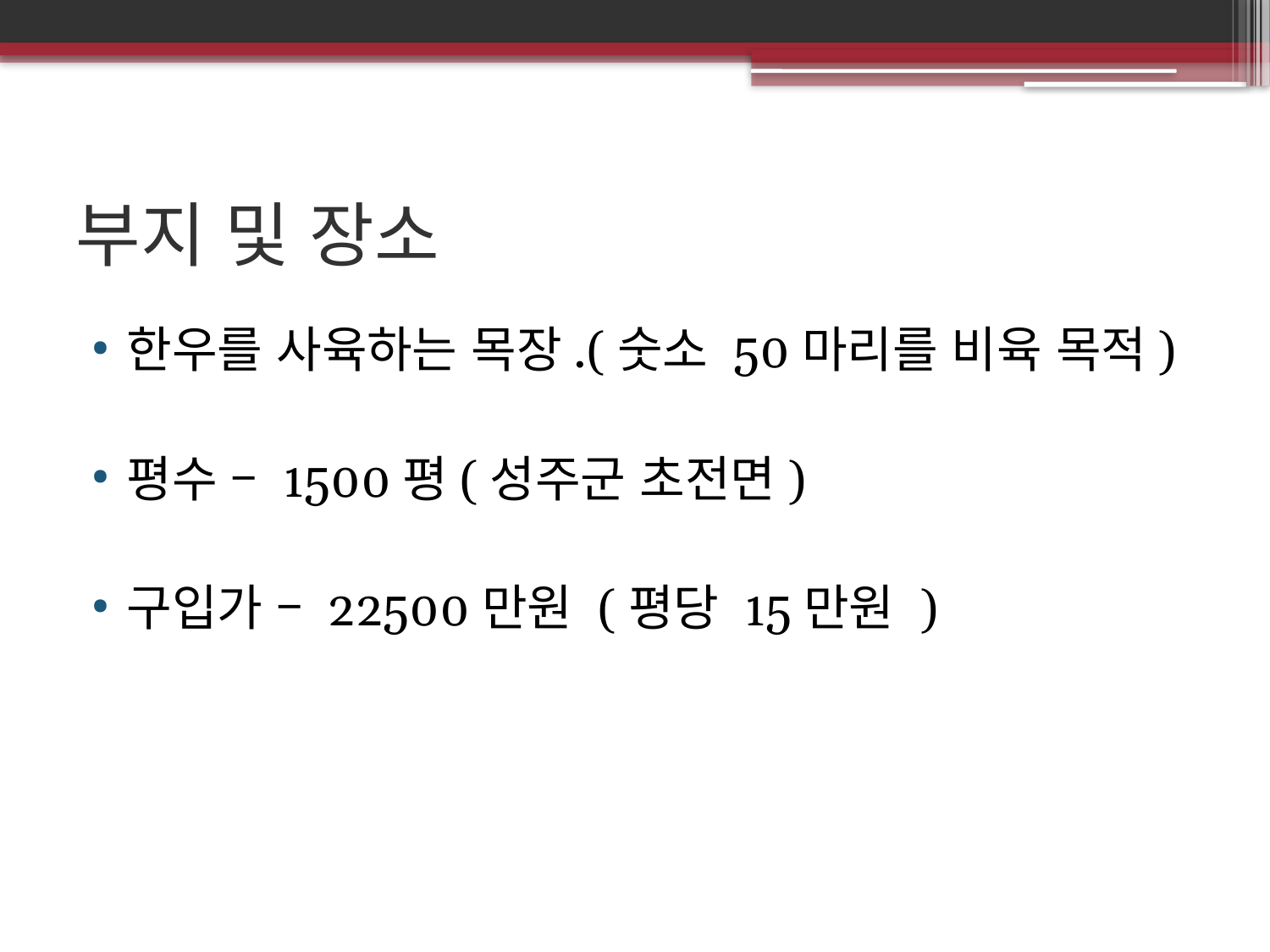

# 부지 및 장소
한우를 사육하는 목장.(숫소 50마리를 비육 목적)

평수 – 1500평(성주군 초전면)

구입가 – 22500만원 (평당 15만원 )